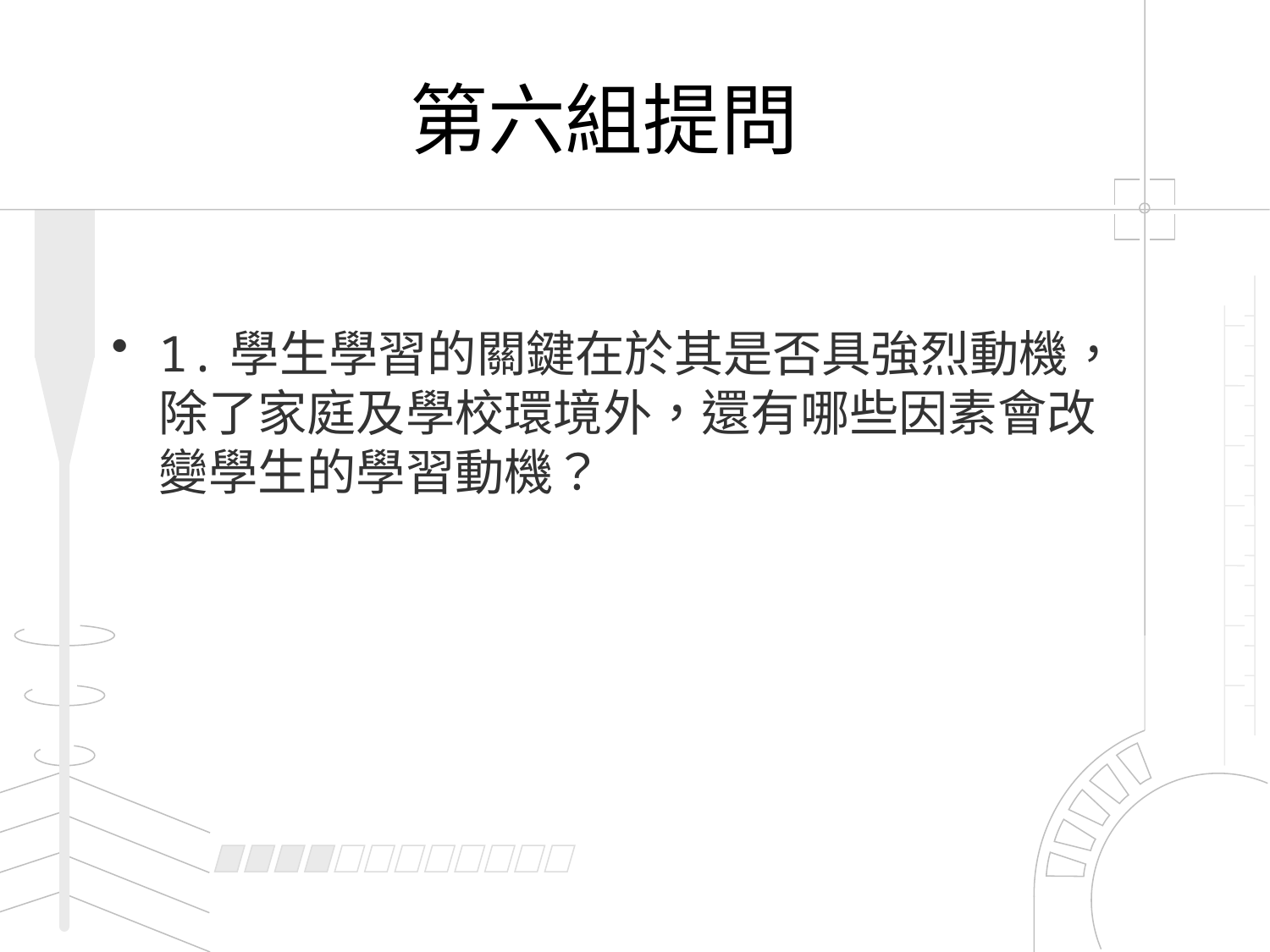

# 第六組提問
1.學生學習的關鍵在於其是否具強烈動機，除了家庭及學校環境外，還有哪些因素會改變學生的學習動機？